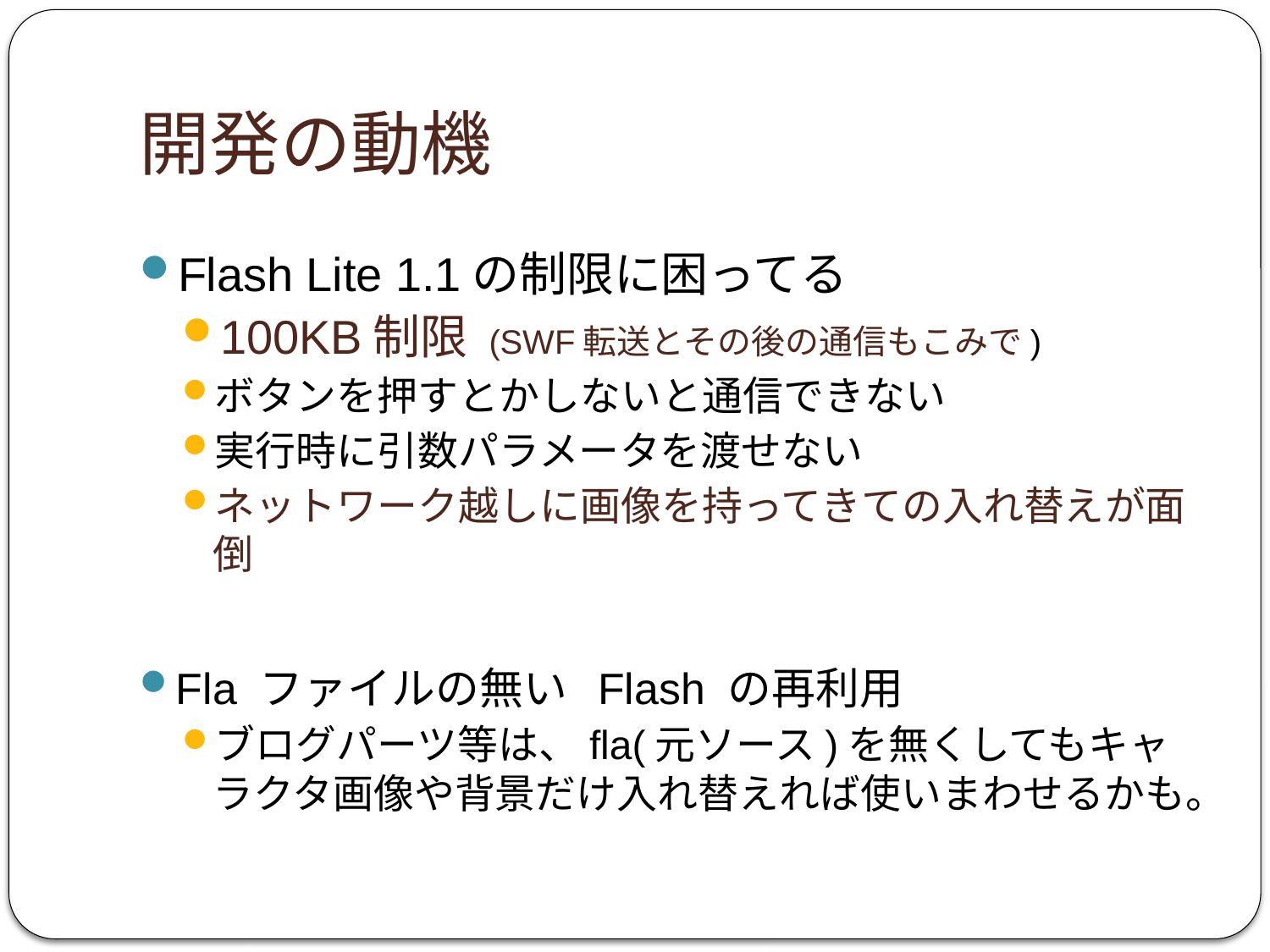

# 開発の動機
Flash Lite 1.1の制限に困ってる
100KB制限 (SWF転送とその後の通信もこみで)
ボタンを押すとかしないと通信できない
実行時に引数パラメータを渡せない
ネットワーク越しに画像を持ってきての入れ替えが面倒

Fla ファイルの無い  Flash の再利用
ブログパーツ等は、fla(元ソース)を無くしてもキャラクタ画像や背景だけ入れ替えれば使いまわせるかも。